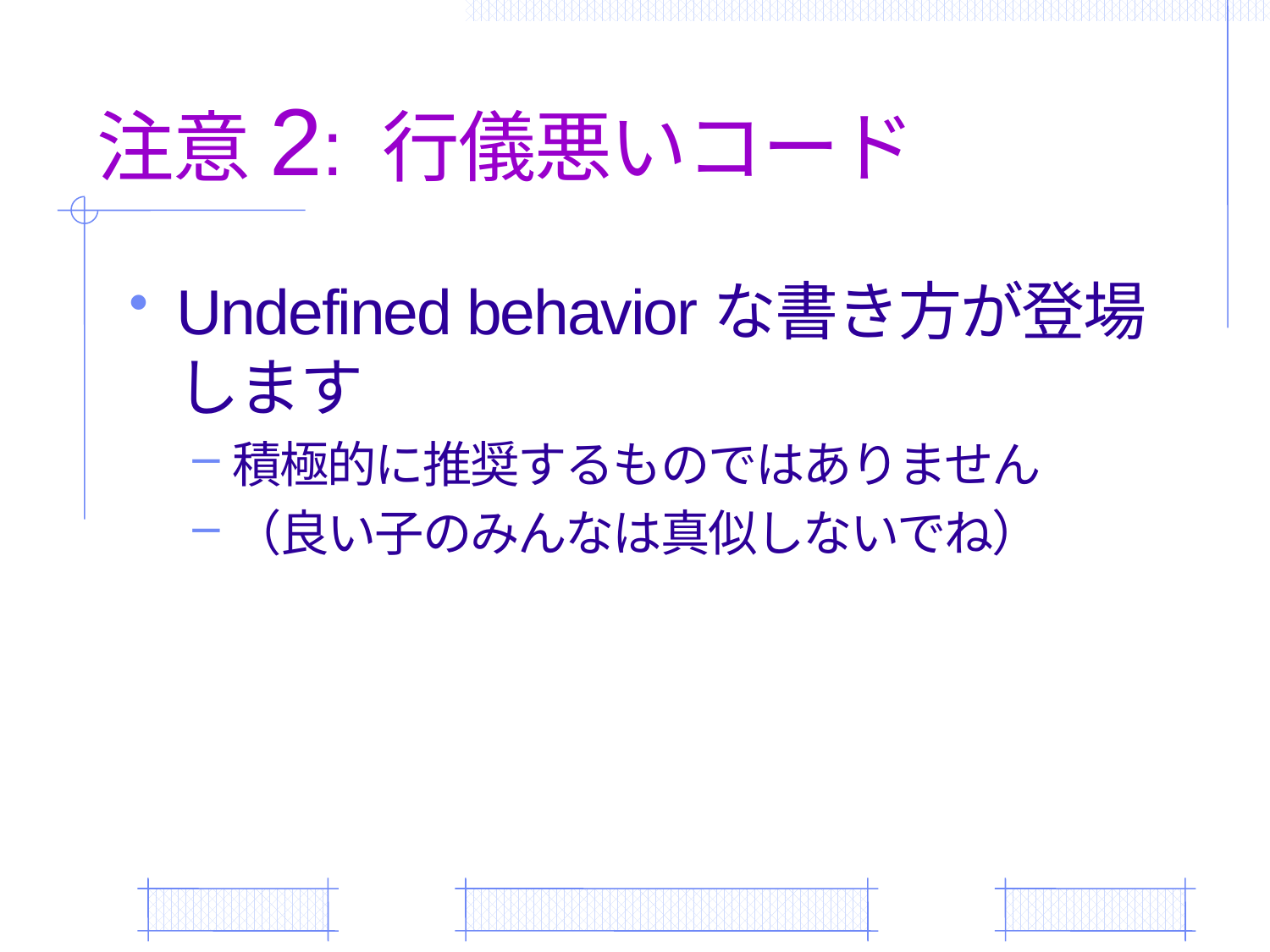

# 注意2: 行儀悪いコード
Undefined behaviorな書き方が登場します
積極的に推奨するものではありません
（良い子のみんなは真似しないでね）